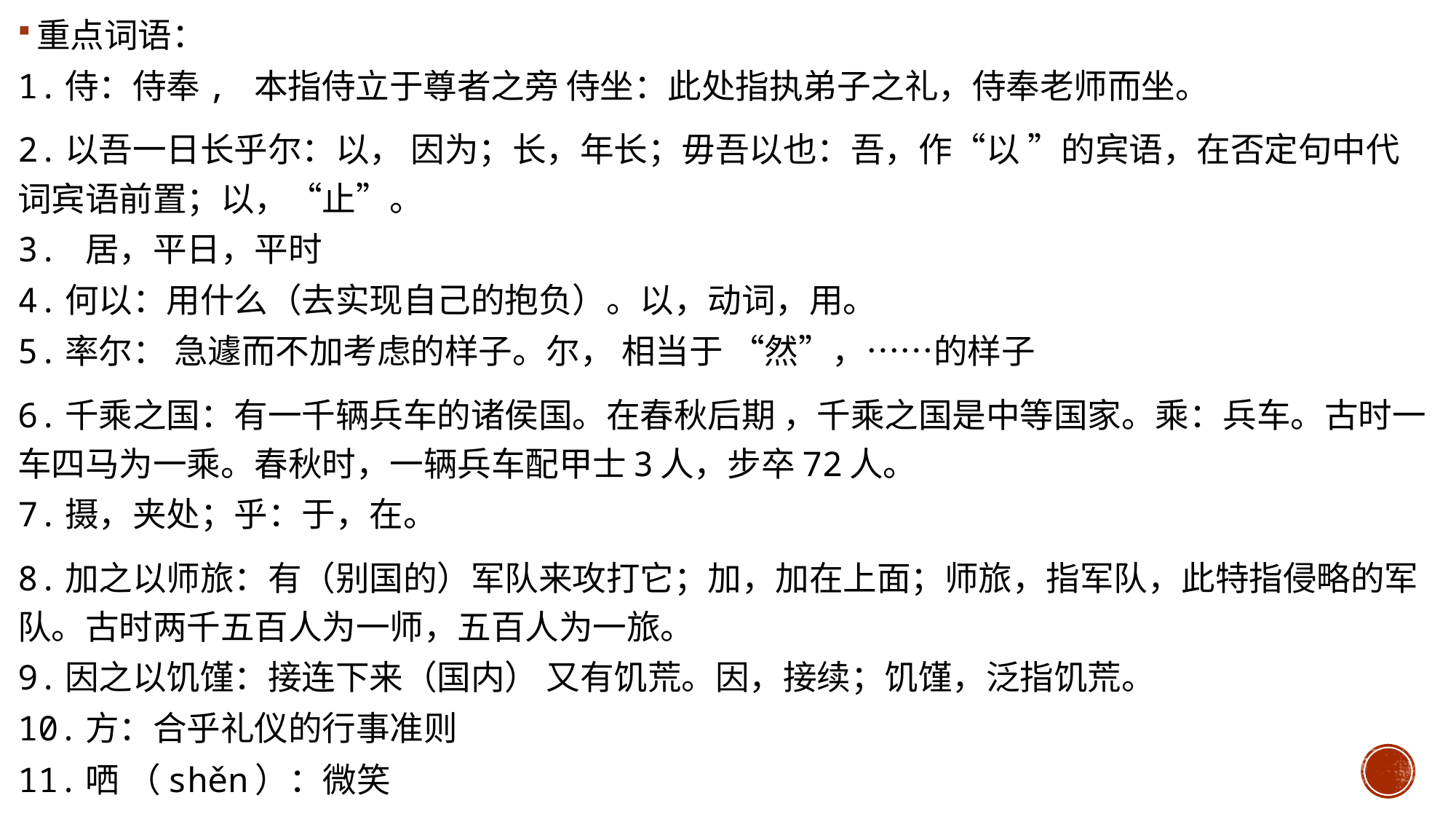

重点词语：
1.侍：侍奉, 本指侍立于尊者之旁 侍坐：此处指执弟子之礼，侍奉老师而坐。
2.以吾一日长乎尔：以， 因为；长，年长；毋吾以也：吾，作“以 ”的宾语，在否定句中代词宾语前置；以，“止”。
3. 居，平日，平时
4.何以：用什么（去实现自己的抱负）。以，动词，用。
5.率尔： 急遽而不加考虑的样子。尔， 相当于 “然”，……的样子
6.千乘之国：有一千辆兵车的诸侯国。在春秋后期 ，千乘之国是中等国家。乘：兵车。古时一车四马为一乘。春秋时，一辆兵车配甲士3人，步卒72人。
7.摄，夹处；乎：于，在。
8.加之以师旅：有（别国的）军队来攻打它；加，加在上面；师旅，指军队，此特指侵略的军队。古时两千五百人为一师，五百人为一旅。
9.因之以饥馑：接连下来（国内） 又有饥荒。因，接续；饥馑，泛指饥荒。
10.方：合乎礼仪的行事准则
11.哂 （shěn）：微笑